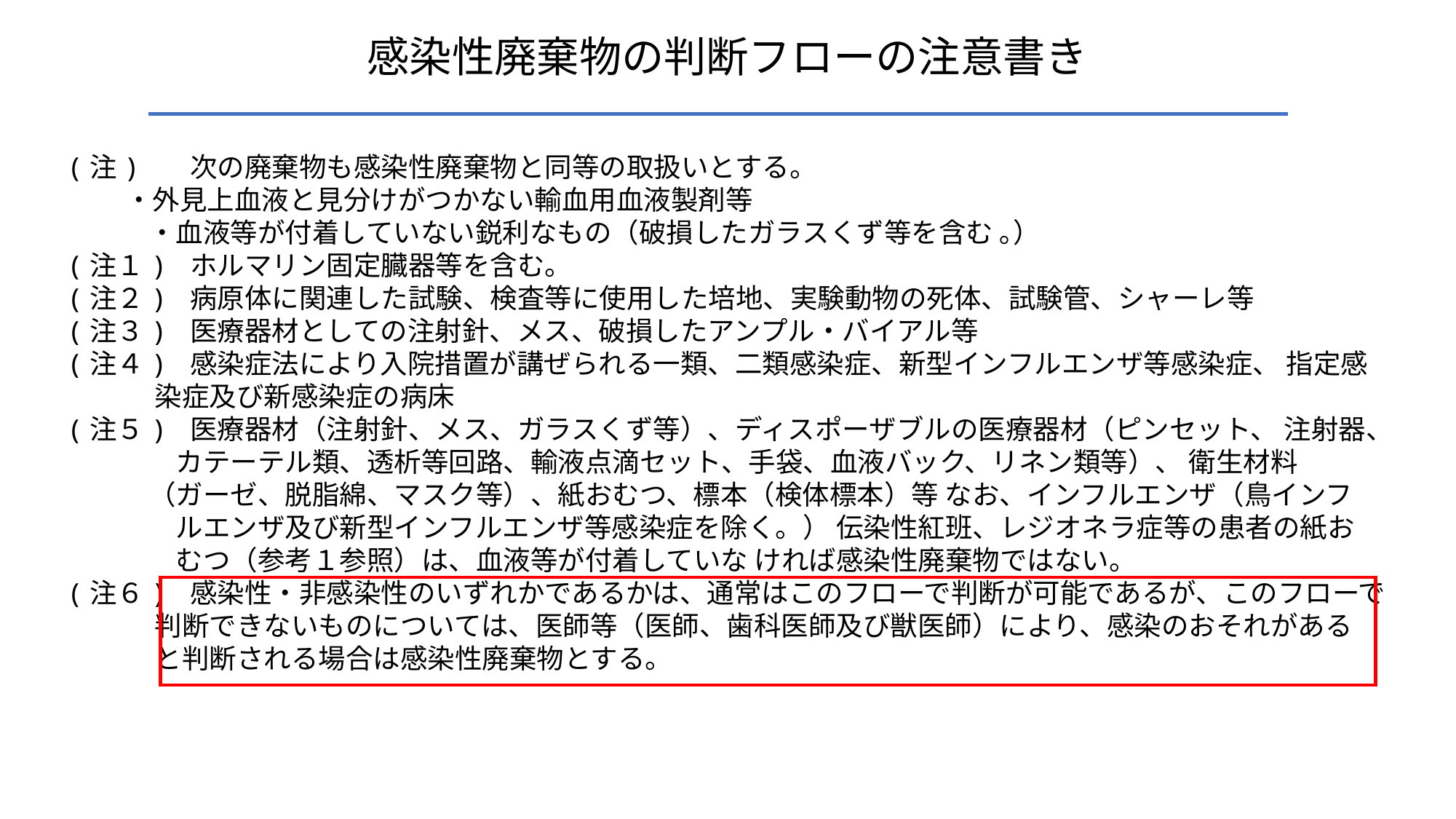

# 感染性廃棄物の判断フローの注意書き
(注) 　次の廃棄物も感染性廃棄物と同等の取扱いとする。
    　・外見上血液と見分けがつかない輸血用血液製剤等
　　　・血液等が付着していない鋭利なもの（破損したガラスくず等を含む ｡）
(注１) ホルマリン固定臓器等を含む。
(注２) 病原体に関連した試験、検査等に使用した培地、実験動物の死体、試験管、シャーレ等
(注３) 医療器材としての注射針、メス、破損したアンプル・バイアル等
(注４) 感染症法により入院措置が講ぜられる一類、二類感染症、新型インフルエンザ等感染症、 指定感
　　　 染症及び新感染症の病床
(注５) 医療器材（注射針、メス、ガラスくず等）、ディスポーザブルの医療器材（ピンセット、 注射器、
　　　　カテーテル類、透析等回路、輸液点滴セット、手袋、血液バック、リネン類等）、 衛生材料
　　　（ガーゼ、脱脂綿、マスク等）、紙おむつ、標本（検体標本）等 なお、インフルエンザ（鳥インフ
　　　　ルエンザ及び新型インフルエンザ等感染症を除く。） 伝染性紅班、レジオネラ症等の患者の紙お
　　　　むつ（参考１参照）は、血液等が付着していな ければ感染性廃棄物ではない。
(注６) 感染性・非感染性のいずれかであるかは、通常はこのフローで判断が可能であるが、このフローで
　　　 判断できないものについては、医師等（医師、歯科医師及び獣医師）により、感染のおそれがある
　　　 と判断される場合は感染性廃棄物とする。